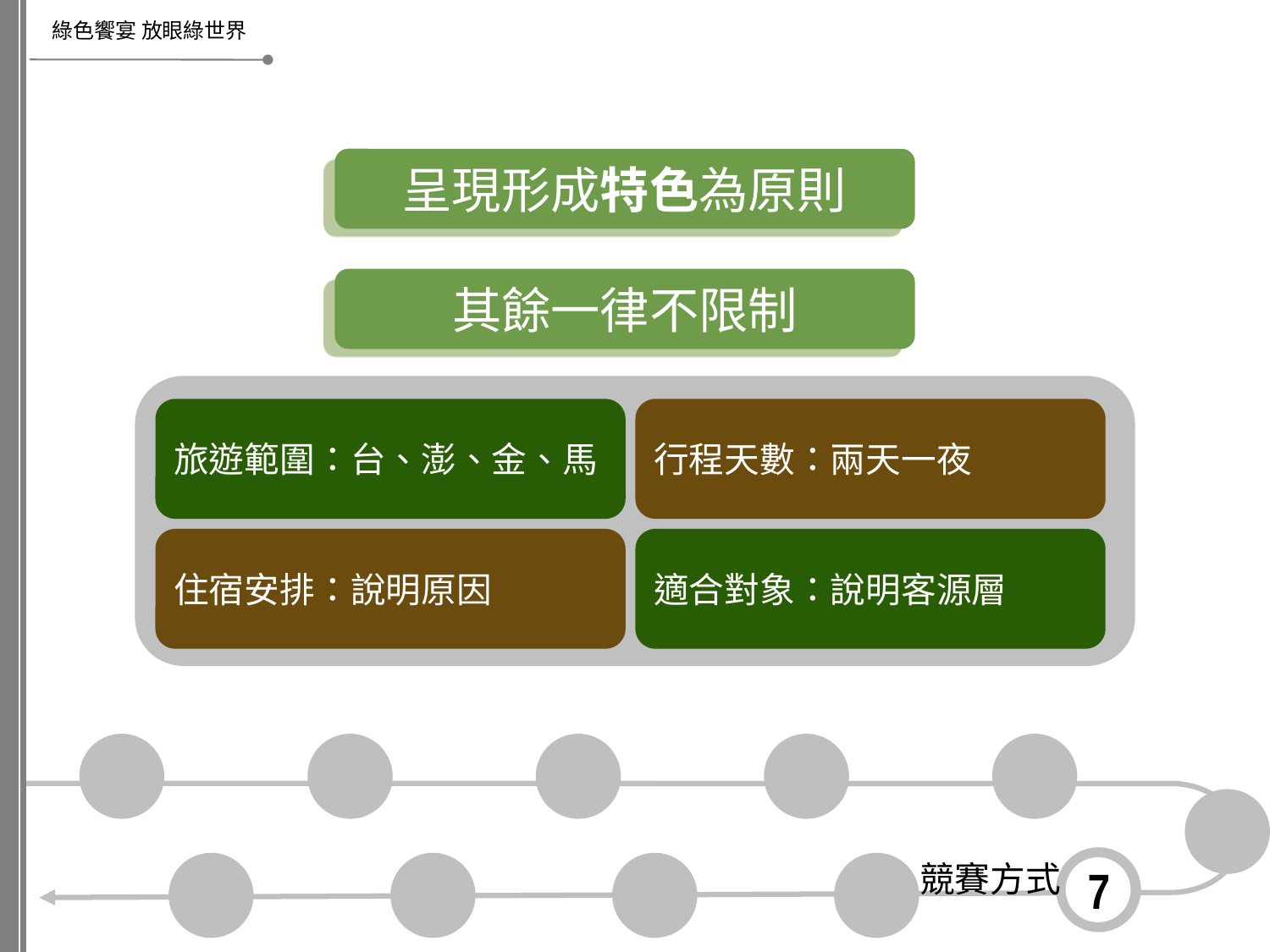

呈現形成特色為原則
其餘一律不限制

旅遊範圍：台、澎、金、馬
行程天數：兩天一夜
住宿安排：說明原因
適合對象：說明客源層
競賽方式
7